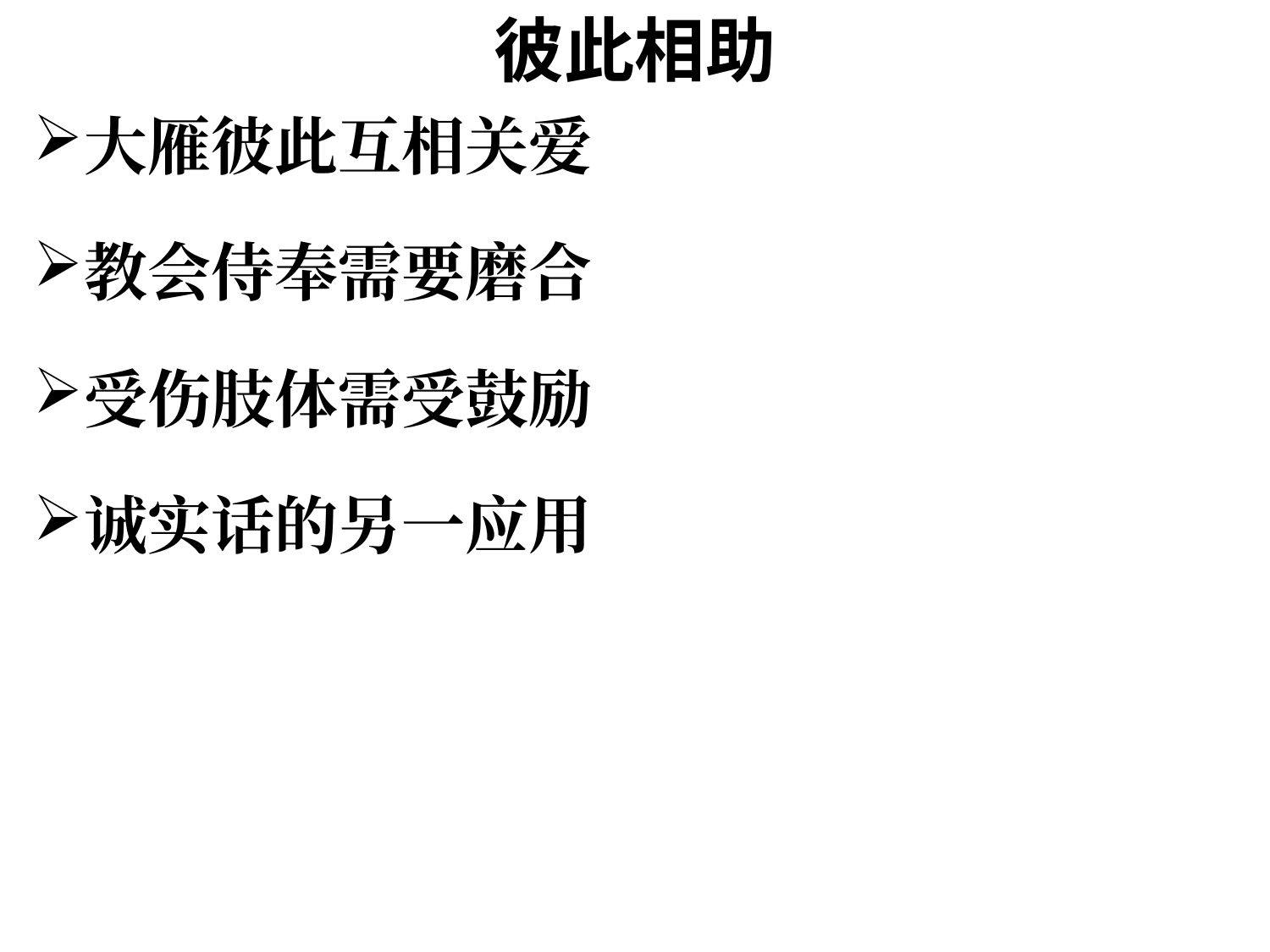

# 彼此相助
大雁彼此互相关爱

教会侍奉需要磨合

受伤肢体需受鼓励

诚实话的另一应用